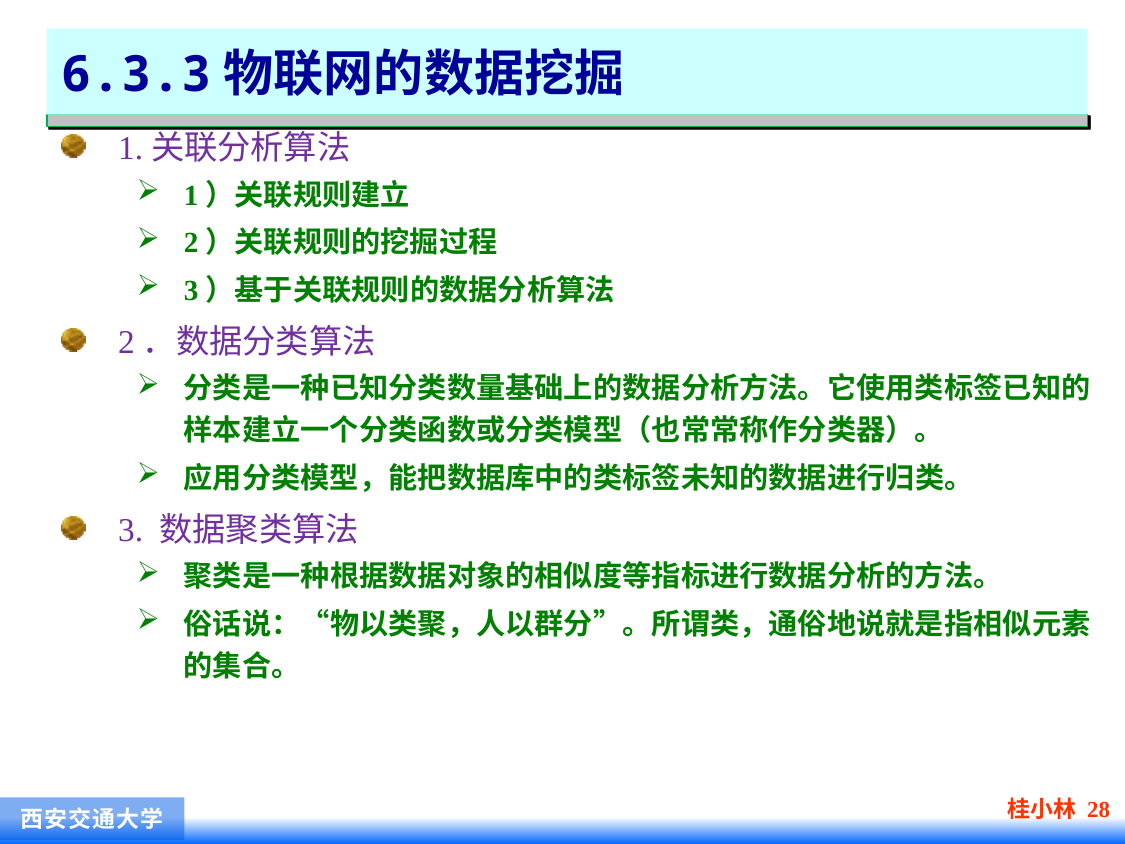

# 6.3.3物联网的数据挖掘
1.关联分析算法
1）关联规则建立
2）关联规则的挖掘过程
3）基于关联规则的数据分析算法
2．数据分类算法
分类是一种已知分类数量基础上的数据分析方法。它使用类标签已知的样本建立一个分类函数或分类模型（也常常称作分类器）。
应用分类模型，能把数据库中的类标签未知的数据进行归类。
3. 数据聚类算法
聚类是一种根据数据对象的相似度等指标进行数据分析的方法。
俗话说：“物以类聚，人以群分”。所谓类，通俗地说就是指相似元素的集合。
桂小林 28